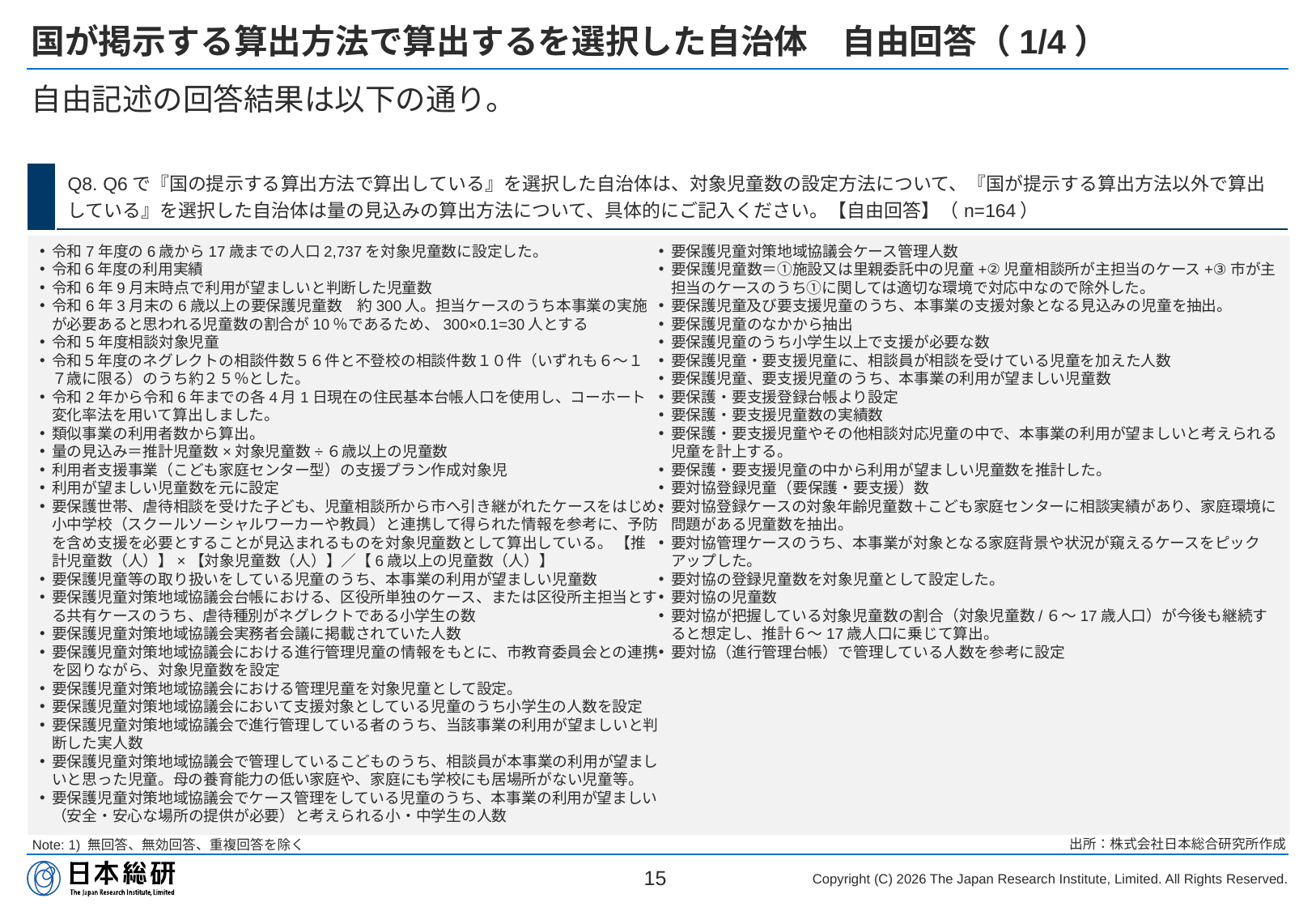

# 国が掲示する算出方法で算出するを選択した自治体　自由回答（1/4）
自由記述の回答結果は以下の通り。
|  | Q8. Q6で『国の提示する算出方法で算出している』を選択した自治体は、対象児童数の設定方法について、『国が提示する算出方法以外で算出している』を選択した自治体は量の見込みの算出方法について、具体的にご記入ください。【自由回答】（n=164） |
| --- | --- |
令和7年度の6歳から17歳までの人口2,737を対象児童数に設定した。
令和６年度の利用実績
令和6年9月末時点で利用が望ましいと判断した児童数
令和6年3月末の6歳以上の要保護児童数　約300人。担当ケースのうち本事業の実施が必要あると思われる児童数の割合が10％であるため、300×0.1=30人とする
令和5年度相談対象児童
令和５年度のネグレクトの相談件数５６件と不登校の相談件数１０件（いずれも６～１７歳に限る）のうち約２５％とした。
令和2年から令和6年までの各4月1日現在の住民基本台帳人口を使用し、コーホート変化率法を用いて算出しました。
類似事業の利用者数から算出。
量の見込み＝推計児童数×対象児童数÷６歳以上の児童数
利用者支援事業（こども家庭センター型）の支援プラン作成対象児
利用が望ましい児童数を元に設定
要保護世帯、虐待相談を受けた子ども、児童相談所から市へ引き継がれたケースをはじめ、小中学校（スクールソーシャルワーカーや教員）と連携して得られた情報を参考に、予防を含め支援を必要とすることが見込まれるものを対象児童数として算出している。 【推計児童数（人）】×【対象児童数（人）】／【6歳以上の児童数（人）】
要保護児童等の取り扱いをしている児童のうち、本事業の利用が望ましい児童数
要保護児童対策地域協議会台帳における、区役所単独のケース、または区役所主担当とする共有ケースのうち、虐待種別がネグレクトである小学生の数
要保護児童対策地域協議会実務者会議に掲載されていた人数
要保護児童対策地域協議会における進行管理児童の情報をもとに、市教育委員会との連携を図りながら、対象児童数を設定
要保護児童対策地域協議会における管理児童を対象児童として設定。
要保護児童対策地域協議会において支援対象としている児童のうち小学生の人数を設定
要保護児童対策地域協議会で進行管理している者のうち、当該事業の利用が望ましいと判断した実人数
要保護児童対策地域協議会で管理しているこどものうち、相談員が本事業の利用が望ましいと思った児童。母の養育能力の低い家庭や、家庭にも学校にも居場所がない児童等。
要保護児童対策地域協議会でケース管理をしている児童のうち、本事業の利用が望ましい（安全・安心な場所の提供が必要）と考えられる小・中学生の人数
要保護児童対策地域協議会ケース管理人数
要保護児童数＝①施設又は里親委託中の児童+②児童相談所が主担当のケース+③市が主担当のケースのうち①に関しては適切な環境で対応中なので除外した。
要保護児童及び要支援児童のうち、本事業の支援対象となる見込みの児童を抽出。
要保護児童のなかから抽出
要保護児童のうち小学生以上で支援が必要な数
要保護児童・要支援児童に、相談員が相談を受けている児童を加えた人数
要保護児童、要支援児童のうち、本事業の利用が望ましい児童数
要保護・要支援登録台帳より設定
要保護・要支援児童数の実績数
要保護・要支援児童やその他相談対応児童の中で、本事業の利用が望ましいと考えられる児童を計上する。
要保護・要支援児童の中から利用が望ましい児童数を推計した。
要対協登録児童（要保護・要支援）数
要対協登録ケースの対象年齢児童数＋こども家庭センターに相談実績があり、家庭環境に問題がある児童数を抽出。
要対協管理ケースのうち、本事業が対象となる家庭背景や状況が窺えるケースをピックアップした。
要対協の登録児童数を対象児童として設定した。
要対協の児童数
要対協が把握している対象児童数の割合（対象児童数/６～17歳人口）が今後も継続すると想定し、推計６～17歳人口に乗じて算出。
要対協（進行管理台帳）で管理している人数を参考に設定
出所：株式会社日本総合研究所作成
Note: 1) 無回答、無効回答、重複回答を除く